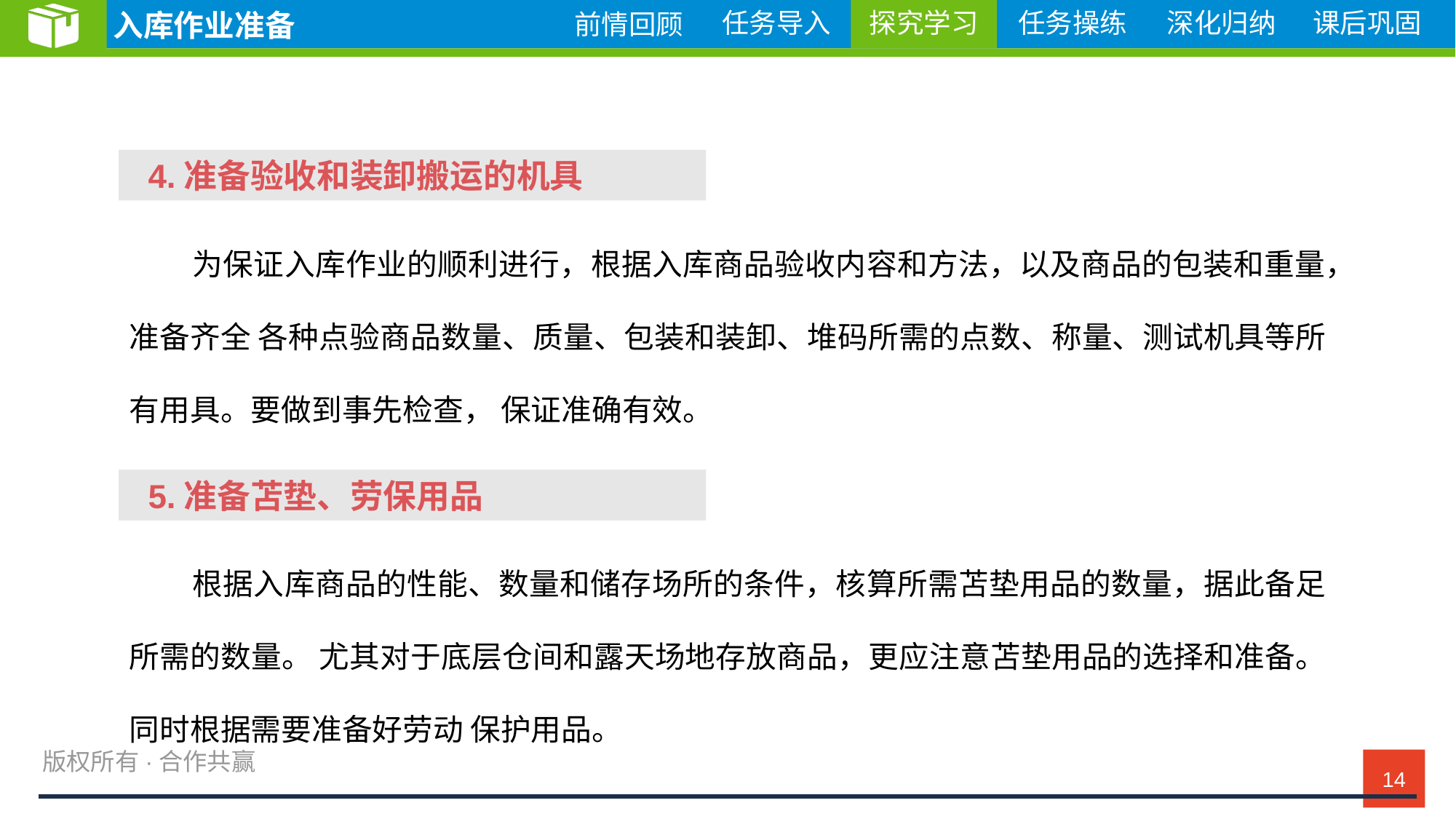

探究学习
  4.准备验收和装卸搬运的机具
为保证入库作业的顺利进行，根据入库商品验收内容和方法，以及商品的包装和重量，准备齐全 各种点验商品数量、质量、包装和装卸、堆码所需的点数、称量、测试机具等所有用具。要做到事先检查， 保证准确有效。
  5.准备苫垫、劳保用品
根据入库商品的性能、数量和储存场所的条件，核算所需苫垫用品的数量，据此备足所需的数量。 尤其对于底层仓间和露天场地存放商品，更应注意苫垫用品的选择和准备。同时根据需要准备好劳动 保护用品。
14